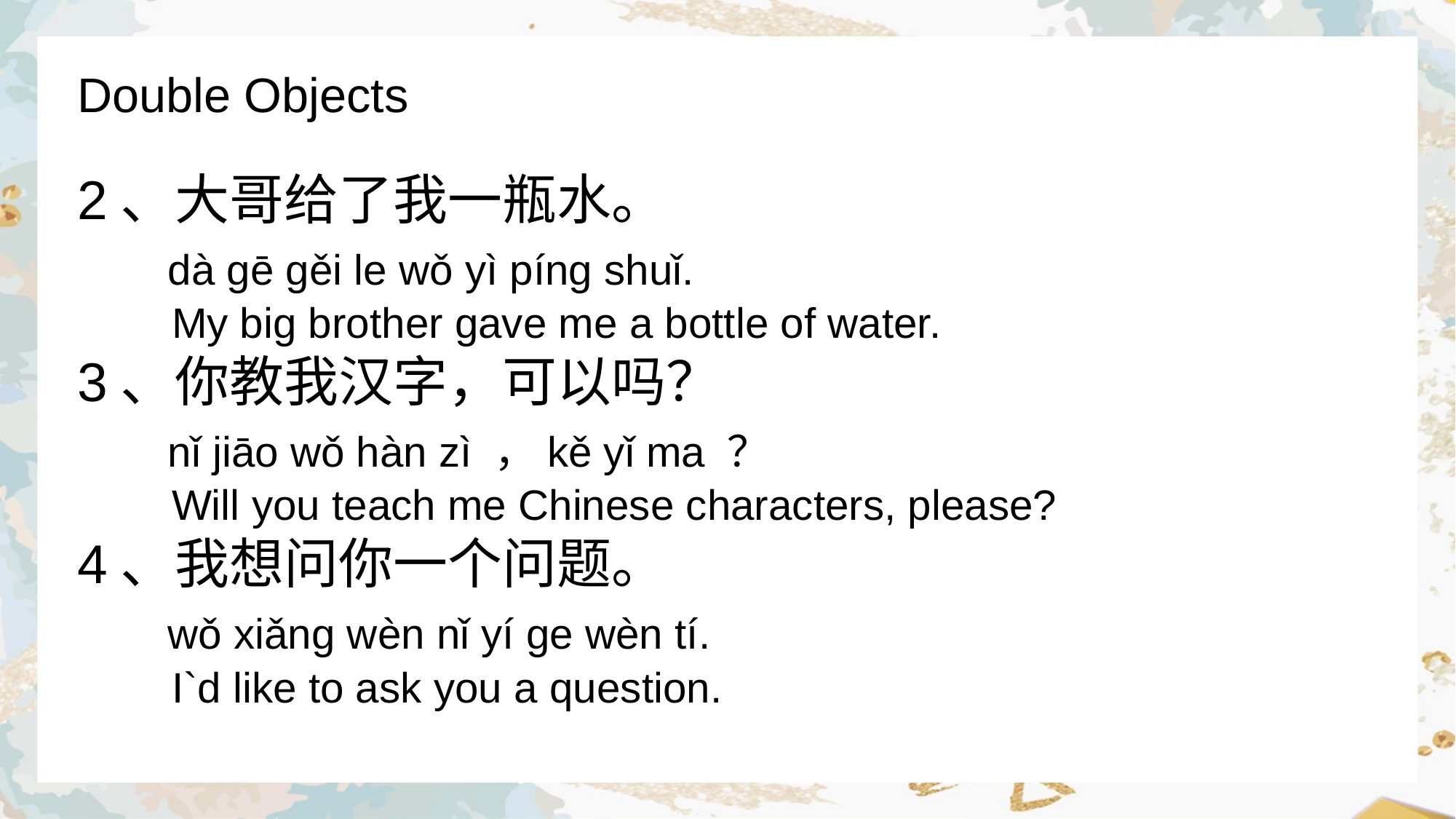

Double Objects
2、大哥给了我一瓶水。
      dà gē gěi le wǒ yì píng shuǐ.
        My big brother gave me a bottle of water.
3、你教我汉字，可以吗？
      nǐ jiāo wǒ hàn zì ，kě yǐ ma ？
        Will you teach me Chinese characters, please?
4、我想问你一个问题。
      wǒ xiǎng wèn nǐ yí ge wèn tí.
        I`d like to ask you a question.